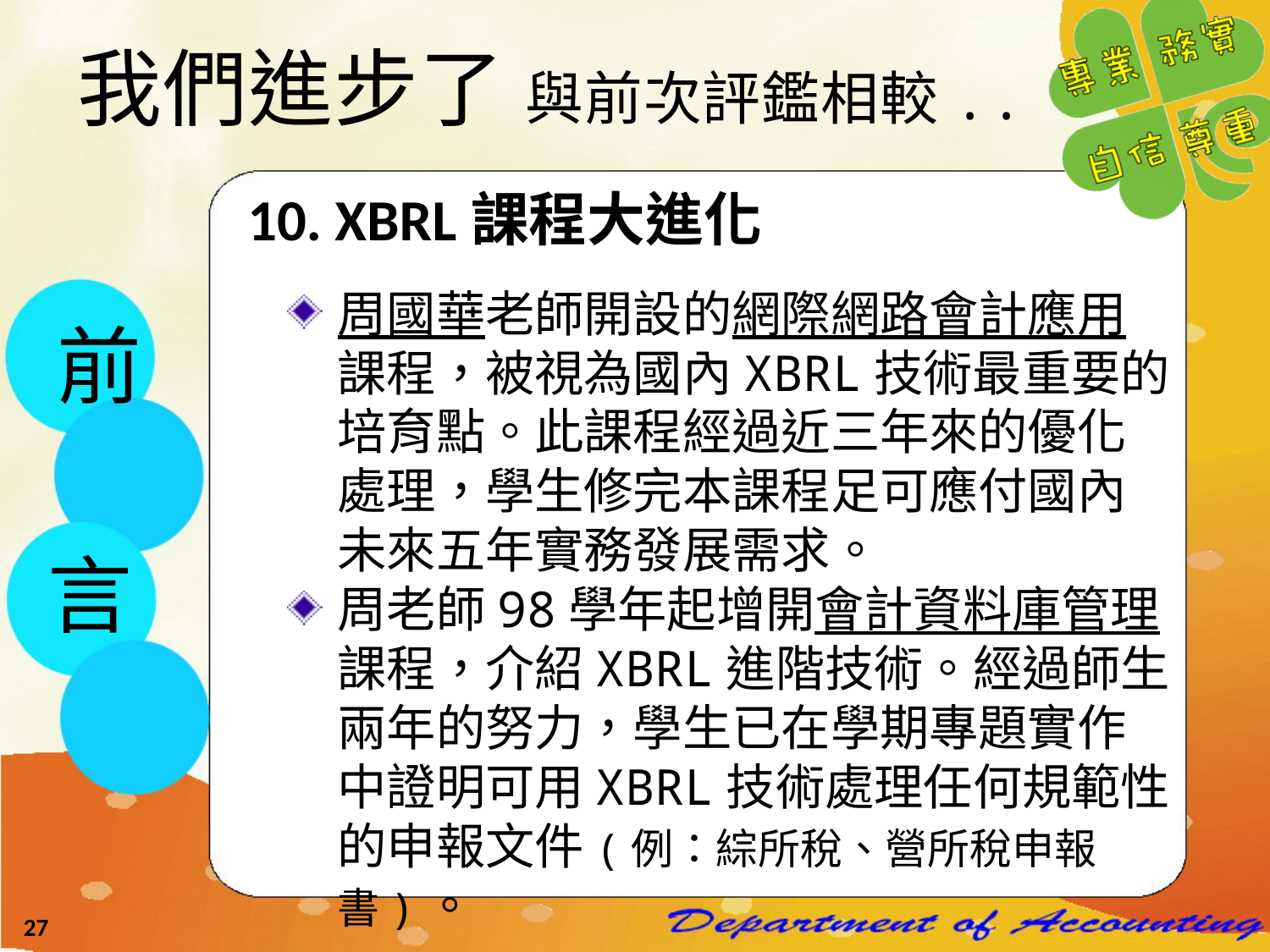

# 我們進步了 與前次評鑑相較..
10. XBRL課程大進化

周國華老師開設的網際網路會計應用課程，被視為國內XBRL技術最重要的培育點。此課程經過近三年來的優化處理，學生修完本課程足可應付國內未來五年實務發展需求。
周老師98學年起增開會計資料庫管理課程，介紹XBRL進階技術。經過師生兩年的努力，學生已在學期專題實作中證明可用XBRL技術處理任何規範性的申報文件(例：綜所稅、營所稅申報書)。
前

言

27